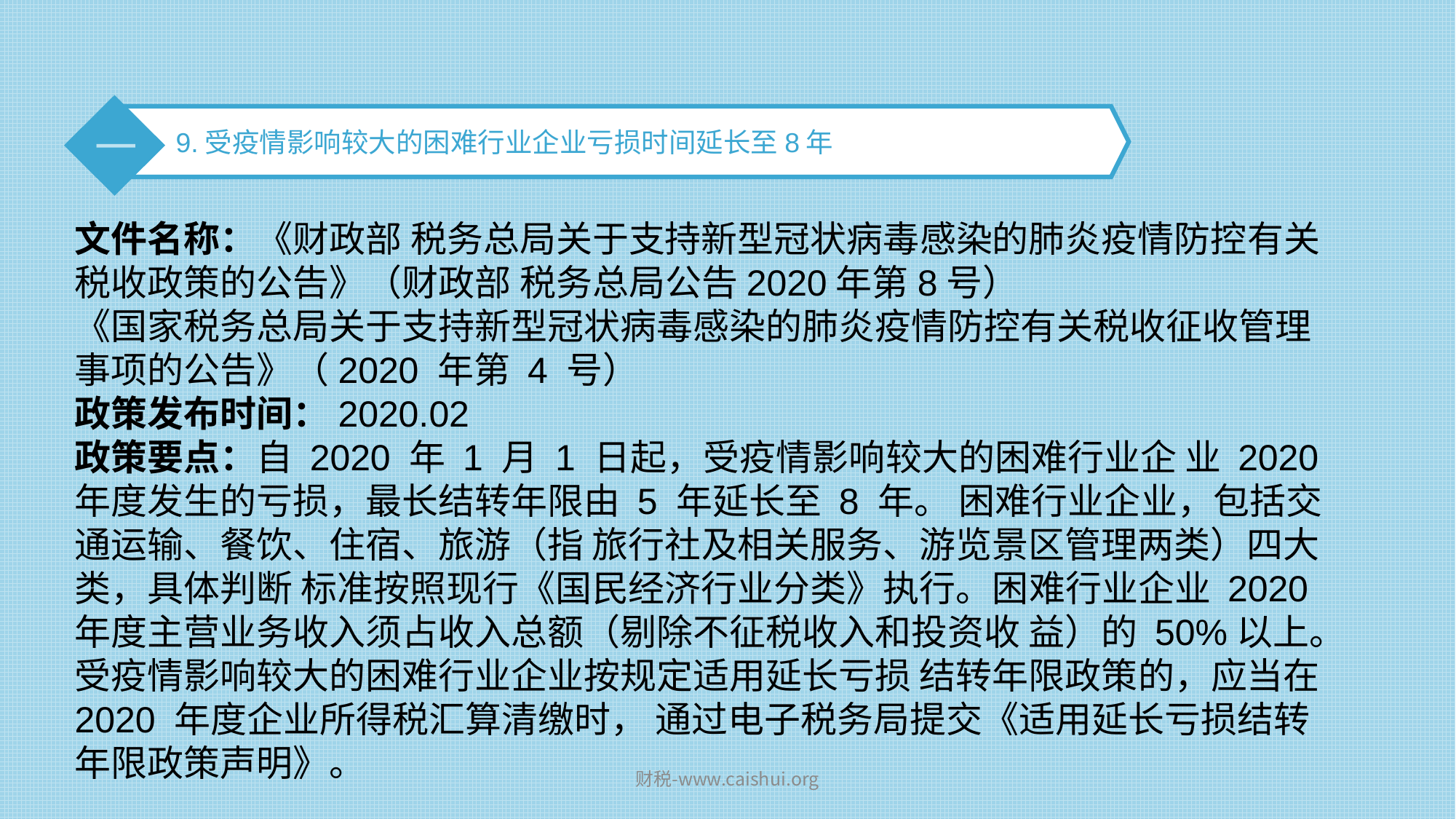

一
9.受疫情影响较大的困难行业企业亏损时间延长至8年
文件名称：《财政部 税务总局关于支持新型冠状病毒感染的肺炎疫情防控有关税收政策的公告》（财政部 税务总局公告2020年第8号）
《国家税务总局关于支持新型冠状病毒感染的肺炎疫情防控有关税收征收管理事项的公告》（2020 年第 4 号）
政策发布时间：2020.02
政策要点：自 2020 年 1 月 1 日起，受疫情影响较大的困难行业企 业 2020 年度发生的亏损，最长结转年限由 5 年延长至 8 年。 困难行业企业，包括交通运输、餐饮、住宿、旅游（指 旅行社及相关服务、游览景区管理两类）四大类，具体判断 标准按照现行《国民经济行业分类》执行。困难行业企业 2020 年度主营业务收入须占收入总额（剔除不征税收入和投资收 益）的 50%以上。
受疫情影响较大的困难行业企业按规定适用延长亏损 结转年限政策的，应当在 2020 年度企业所得税汇算清缴时， 通过电子税务局提交《适用延长亏损结转年限政策声明》。
财税-www.caishui.org